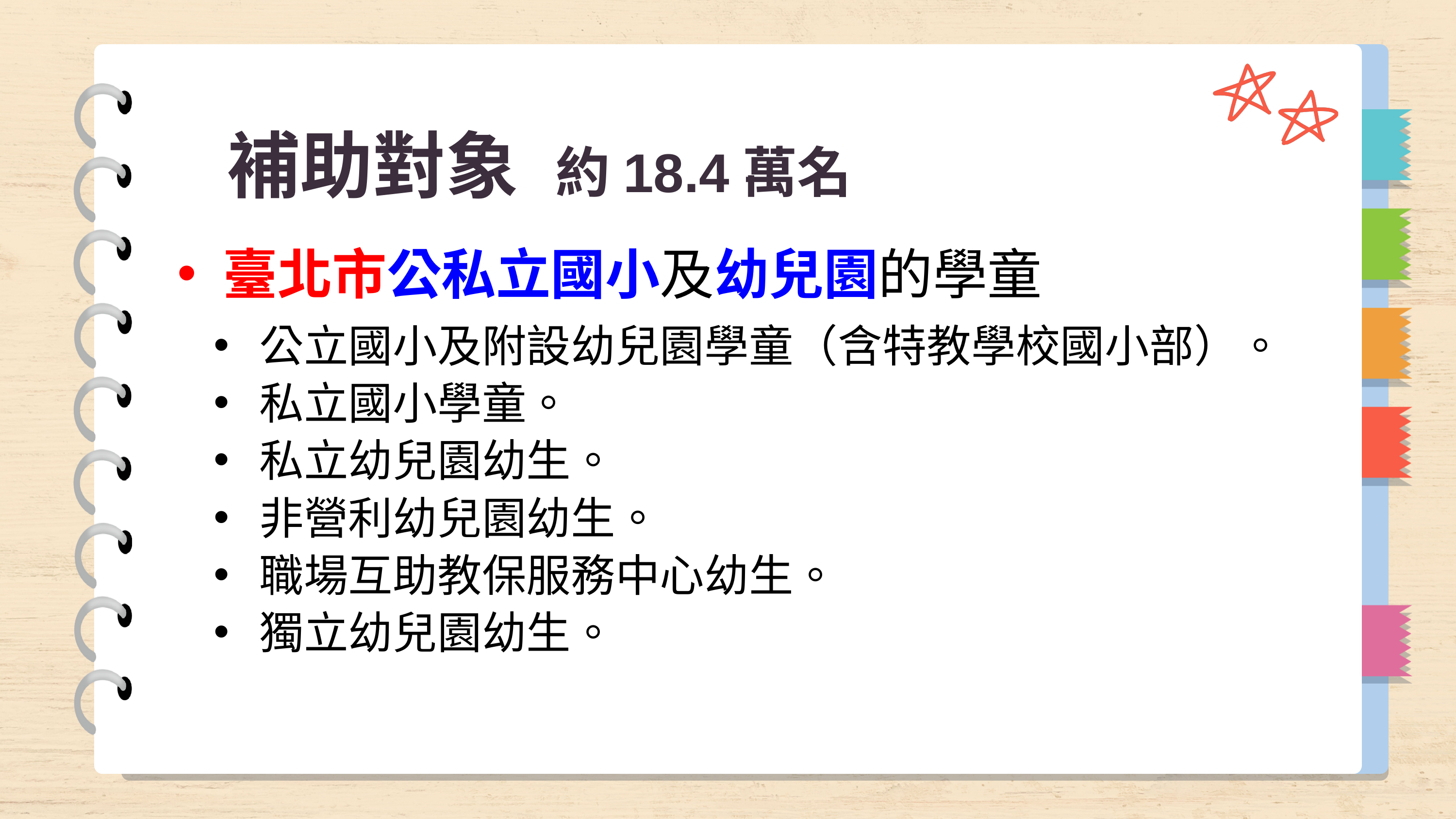

補助對象   約18.4萬名
臺北市公私立國小及幼兒園的學童
公立國小及附設幼兒園學童（含特教學校國小部）。
私立國小學童。
私立幼兒園幼生。
非營利幼兒園幼生。
職場互助教保服務中心幼生。
獨立幼兒園幼生。